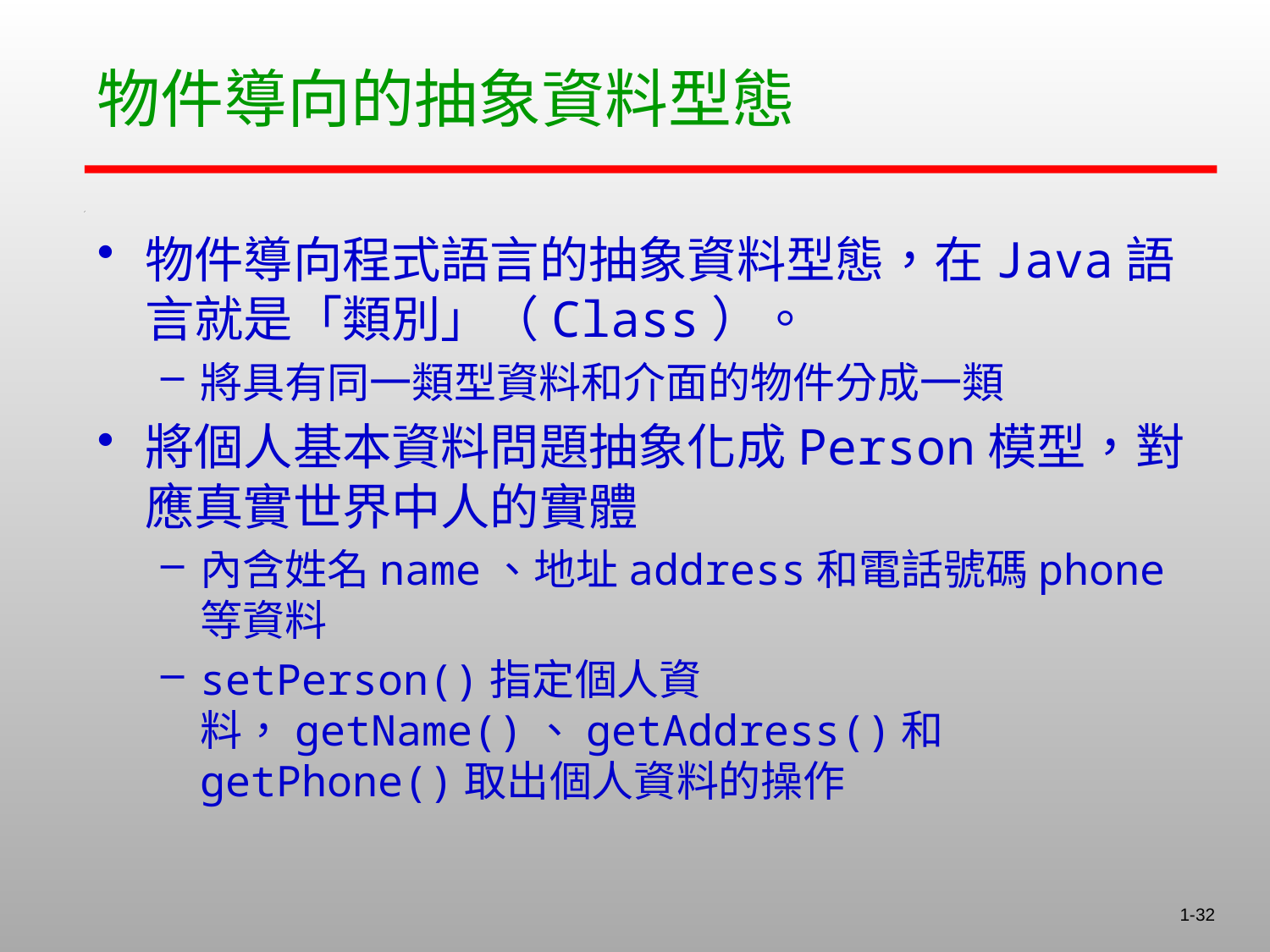

# 物件導向的抽象資料型態
物件導向程式語言的抽象資料型態，在Java語言就是「類別」（Class）。
將具有同一類型資料和介面的物件分成一類
將個人基本資料問題抽象化成Person模型，對應真實世界中人的實體
內含姓名name、地址address和電話號碼phone等資料
setPerson()指定個人資料，getName()、getAddress()和getPhone()取出個人資料的操作

1-32